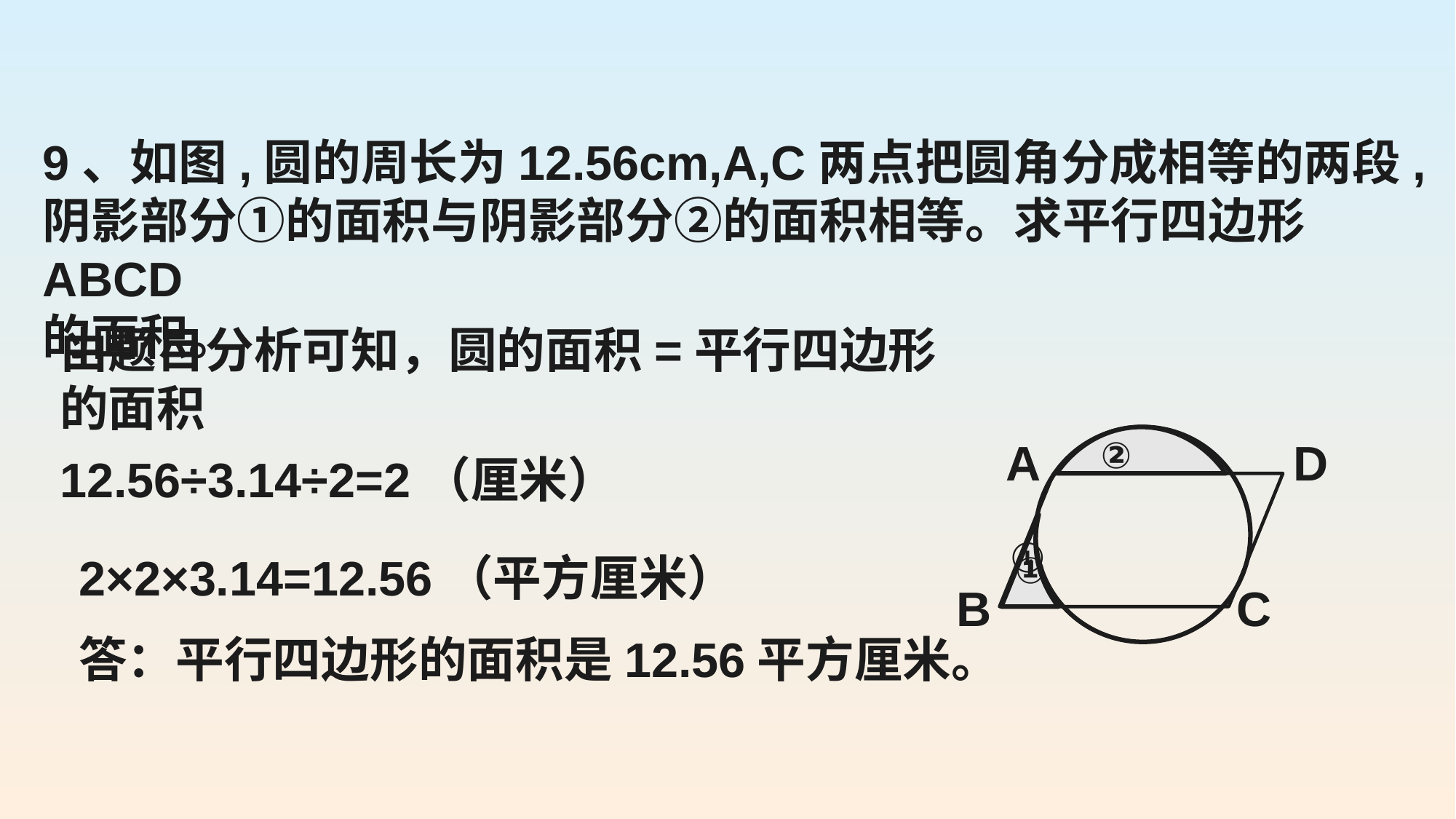

9、如图,圆的周长为12.56cm,A,C两点把圆角分成相等的两段,
阴影部分①的面积与阴影部分②的面积相等。求平行四边形ABCD
的面积。
由题目分析可知，圆的面积=平行四边形的面积

A

②
D
12.56÷3.14÷2=2（厘米）

①
2×2×3.14=12.56（平方厘米）
①
B
C
答：平行四边形的面积是12.56平方厘米。